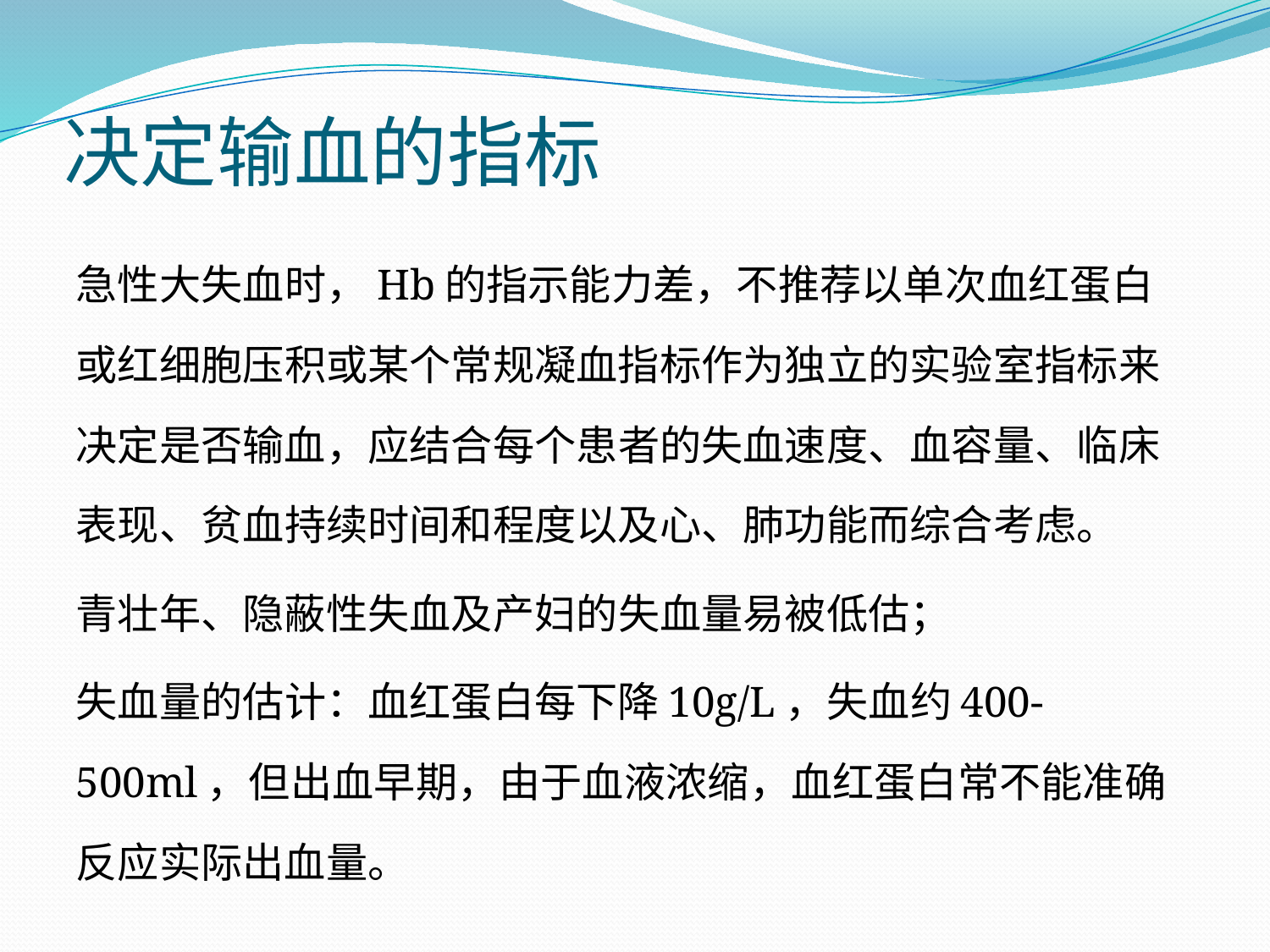

# 决定输血的指标
急性大失血时，Hb的指示能力差，不推荐以单次血红蛋白或红细胞压积或某个常规凝血指标作为独立的实验室指标来决定是否输血，应结合每个患者的失血速度、血容量、临床表现、贫血持续时间和程度以及心、肺功能而综合考虑。
青壮年、隐蔽性失血及产妇的失血量易被低估；
失血量的估计：血红蛋白每下降10g/L，失血约400-500ml，但出血早期，由于血液浓缩，血红蛋白常不能准确反应实际出血量。